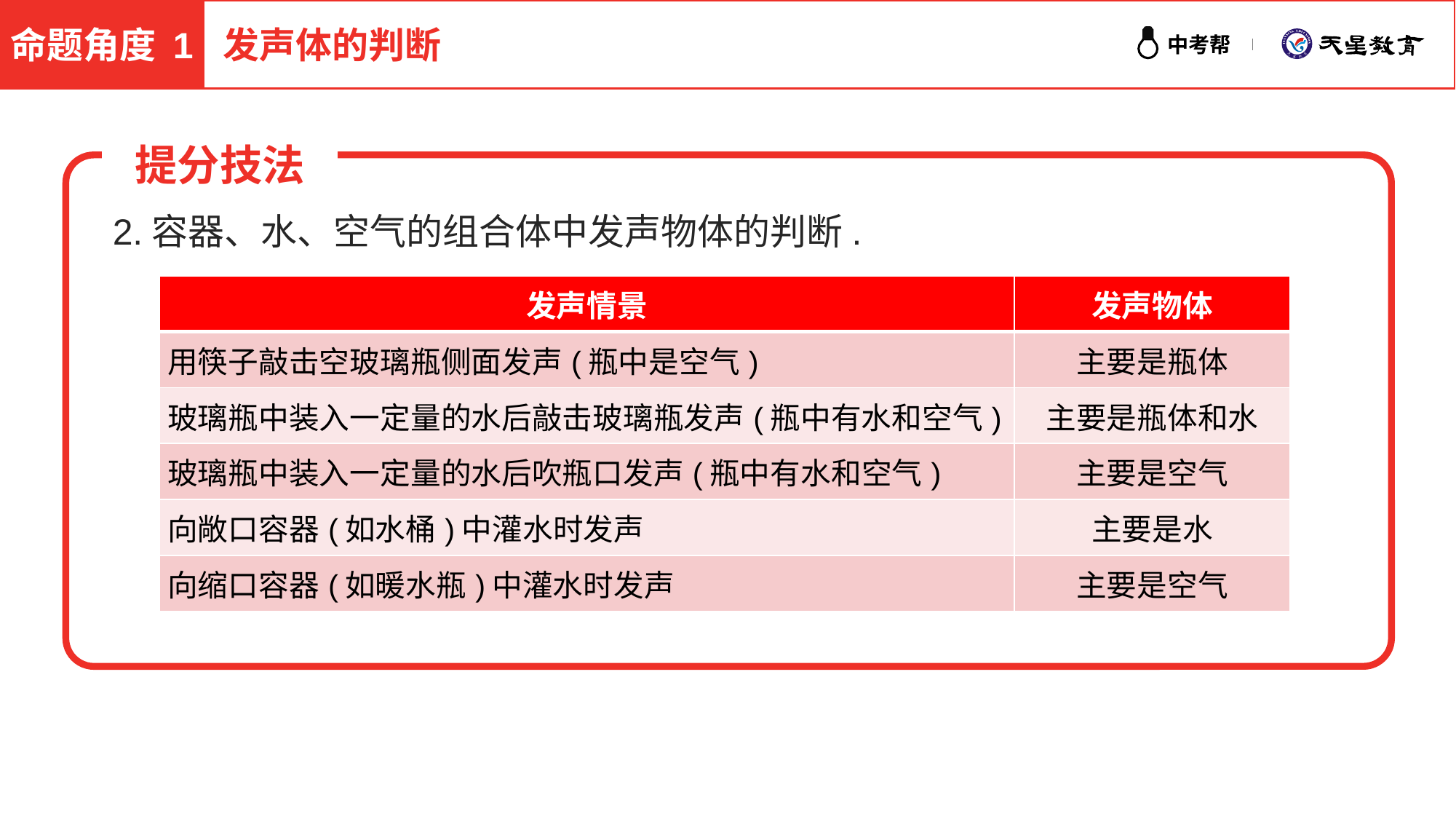

命题角度 1
发声体的判断
提分技法

2.容器、水、空气的组合体中发声物体的判断.
| 发声情景 | 发声物体 |
| --- | --- |
| 用筷子敲击空玻璃瓶侧面发声(瓶中是空气) | 主要是瓶体 |
| 玻璃瓶中装入一定量的水后敲击玻璃瓶发声(瓶中有水和空气) | 主要是瓶体和水 |
| 玻璃瓶中装入一定量的水后吹瓶口发声(瓶中有水和空气) | 主要是空气 |
| 向敞口容器(如水桶)中灌水时发声 | 主要是水 |
| 向缩口容器(如暖水瓶)中灌水时发声 | 主要是空气 |